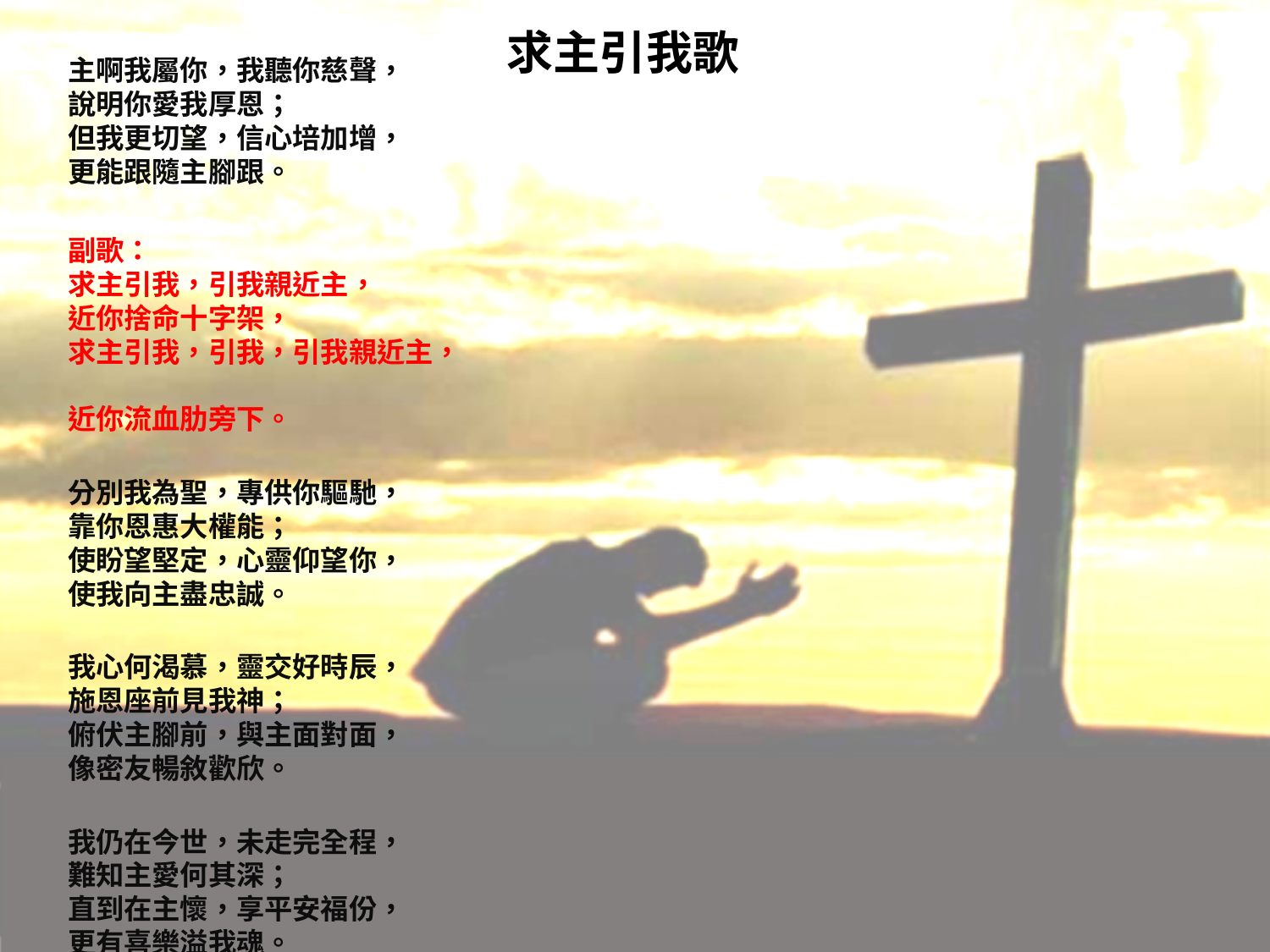

# 求主引我歌
主啊我屬你，我聽你慈聲，
說明你愛我厚恩；
但我更切望，信心培加增，
更能跟隨主腳跟。

副歌：
求主引我，引我親近主，
近你捨命十字架，
求主引我，引我，引我親近主，
近你流血肋旁下。
分別我為聖，專供你驅馳，
靠你恩惠大權能；
使盼望堅定，心靈仰望你，
使我向主盡忠誠。
我心何渴慕，靈交好時辰，
施恩座前見我神；
俯伏主腳前，與主面對面，
像密友暢敘歡欣。
我仍在今世，未走完全程，
難知主愛何其深；
直到在主懷，享平安福份，
更有喜樂溢我魂。